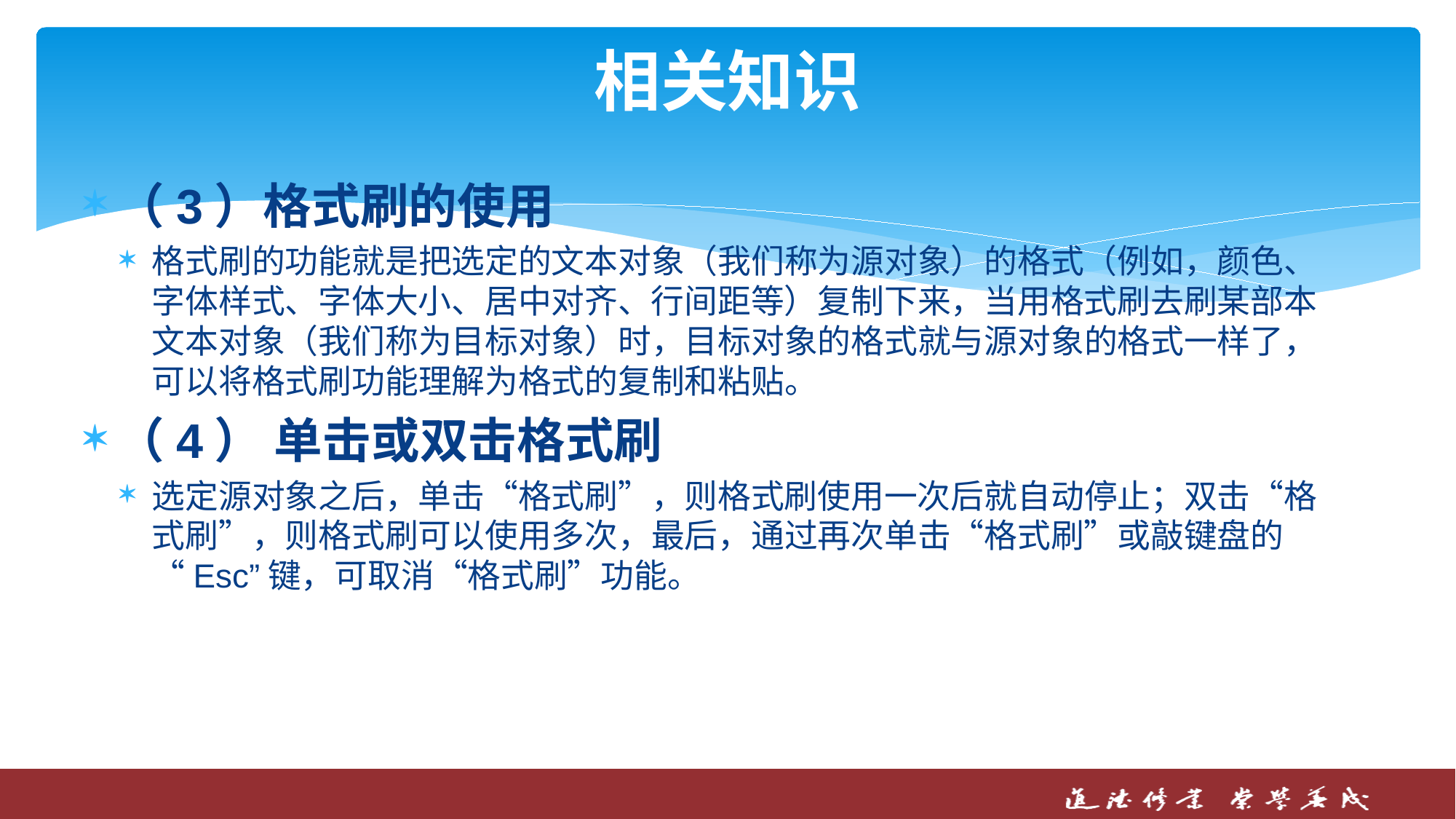

# 相关知识
（3）格式刷的使用
格式刷的功能就是把选定的文本对象（我们称为源对象）的格式（例如，颜色、字体样式、字体大小、居中对齐、行间距等）复制下来，当用格式刷去刷某部本文本对象（我们称为目标对象）时，目标对象的格式就与源对象的格式一样了，可以将格式刷功能理解为格式的复制和粘贴。
（4） 单击或双击格式刷
选定源对象之后，单击“格式刷”，则格式刷使用一次后就自动停止；双击“格式刷”，则格式刷可以使用多次，最后，通过再次单击“格式刷”或敲键盘的“Esc”键，可取消“格式刷”功能。